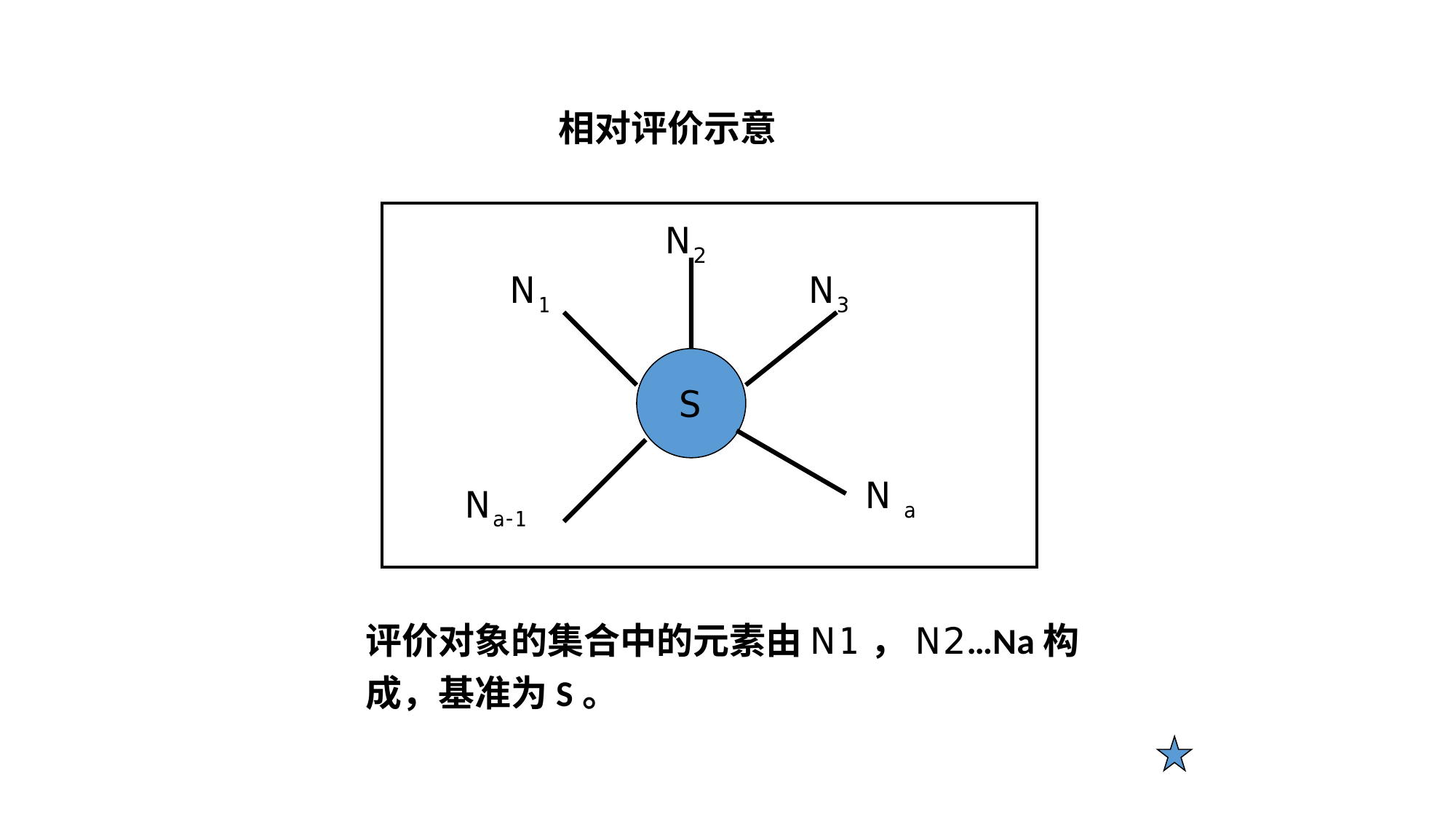

相对评价示意

N2

N1
N3

N a
Na-1
S
评价对象的集合中的元素由N1，N2…Na构成，基准为S。